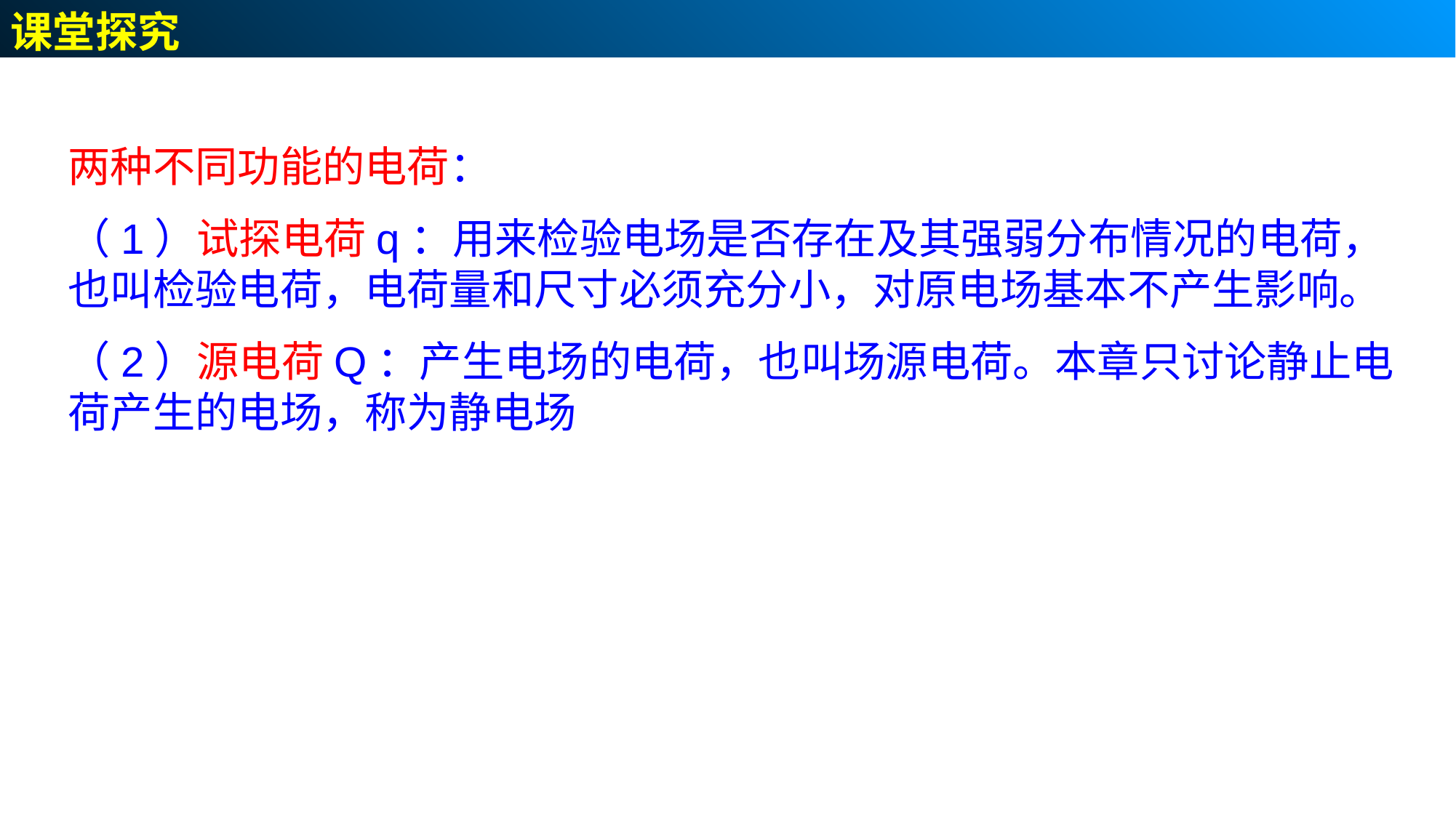

课堂探究
两种不同功能的电荷：
（1）试探电荷q：用来检验电场是否存在及其强弱分布情况的电荷，也叫检验电荷，电荷量和尺寸必须充分小，对原电场基本不产生影响。
（2）源电荷Q：产生电场的电荷，也叫场源电荷。本章只讨论静止电荷产生的电场，称为静电场